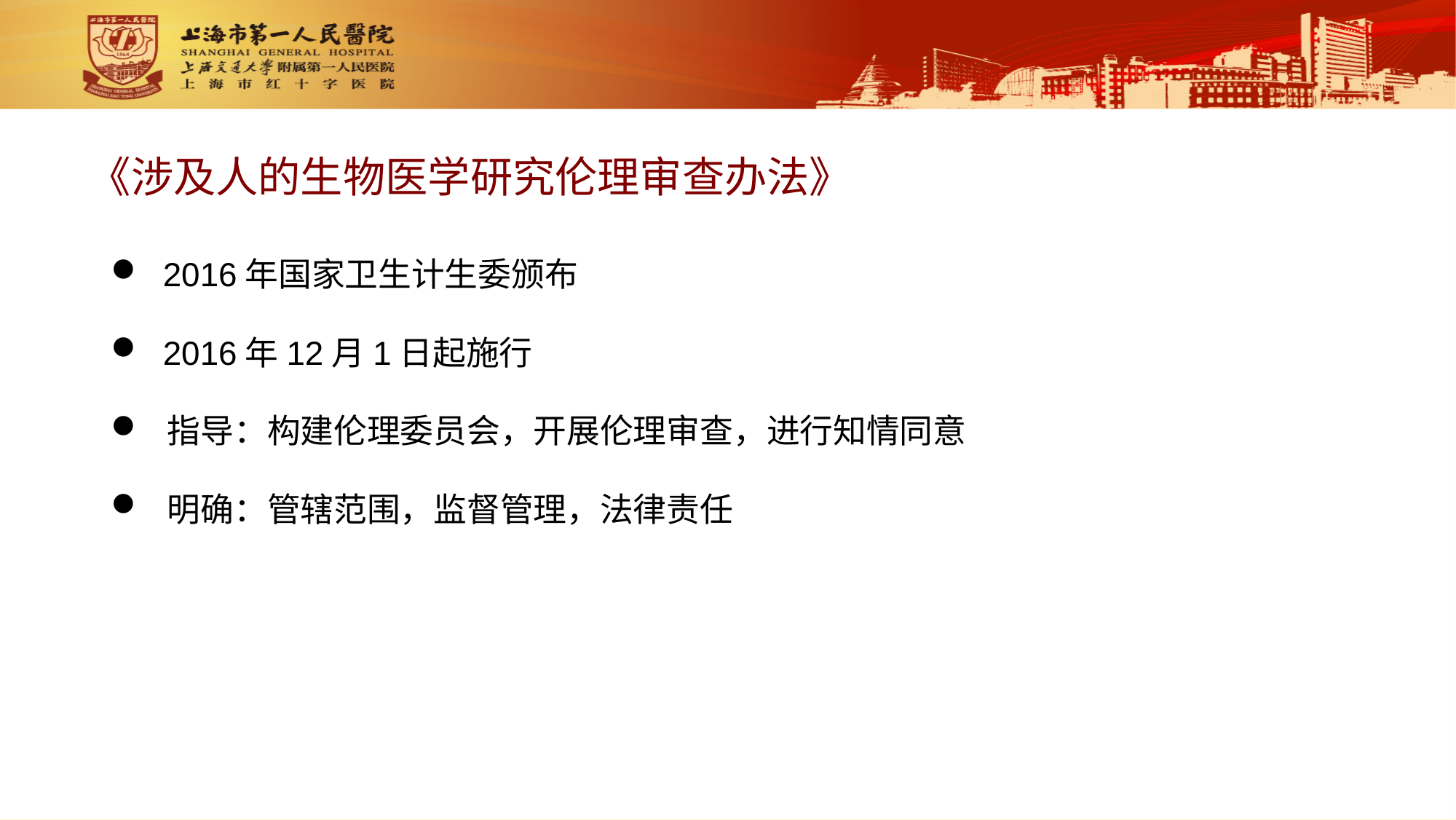

《涉及人的生物医学研究伦理审查办法》
  2016年国家卫生计生委颁布
  2016年12月1日起施行
  指导：构建伦理委员会，开展伦理审查，进行知情同意
  明确：管辖范围，监督管理，法律责任